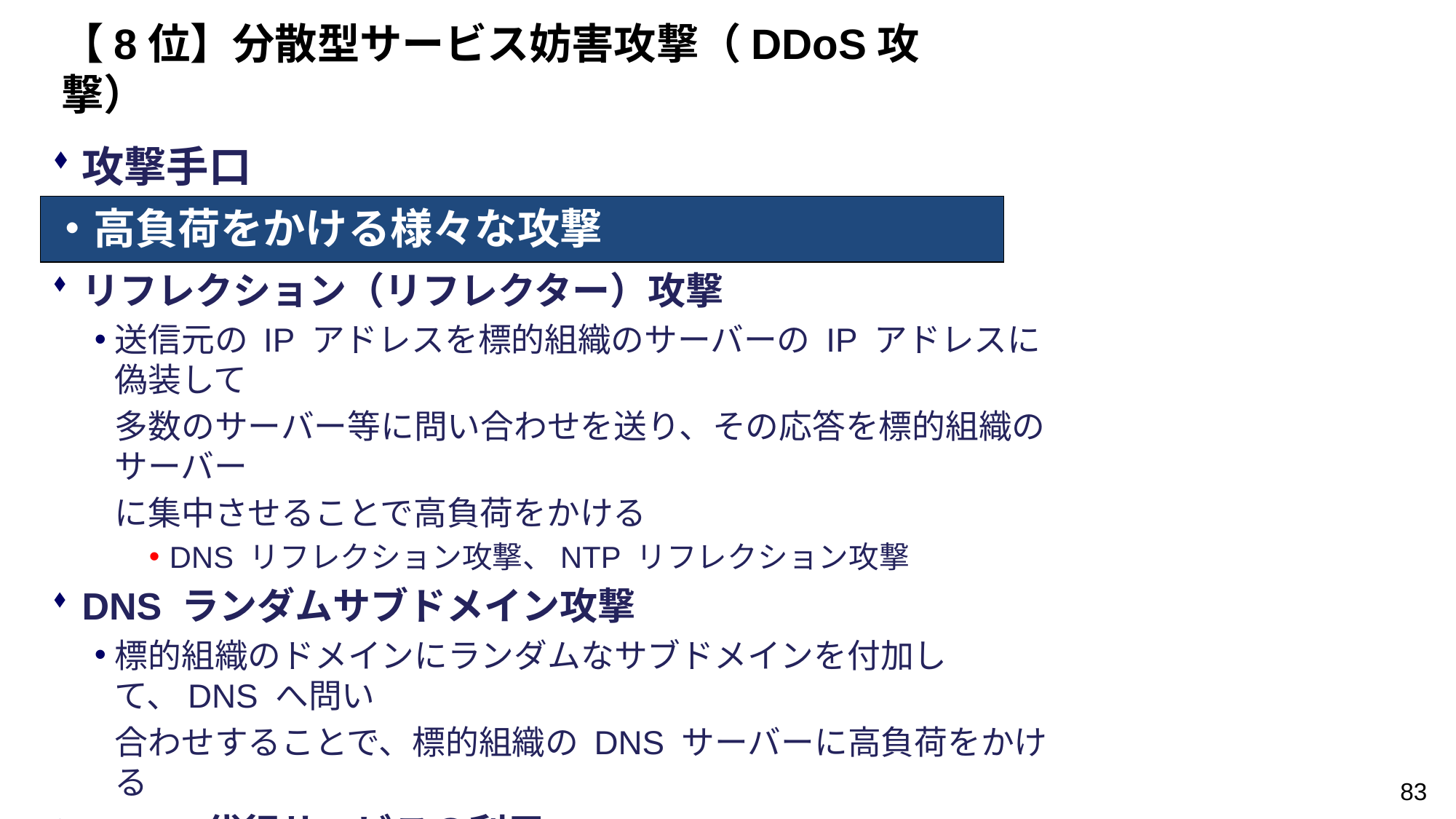

【8位】分散型サービス妨害攻撃（DDoS攻撃）
攻撃手口

リフレクション（リフレクター）攻撃
送信元の IP アドレスを標的組織のサーバーの IP アドレスに偽装して
	多数のサーバー等に問い合わせを送り、その応答を標的組織のサーバー
	に集中させることで高負荷をかける
DNS リフレクション攻撃、NTP リフレクション攻撃
DNS ランダムサブドメイン攻撃
標的組織のドメインにランダムなサブドメインを付加して、DNS へ問い
	合わせすることで、標的組織の DNS サーバーに高負荷をかける
DDoS 代行サービスの利用
ダークウェブ等で提供している DDoS 代行サービスを利用して攻撃する
・高負荷をかける様々な攻撃
83